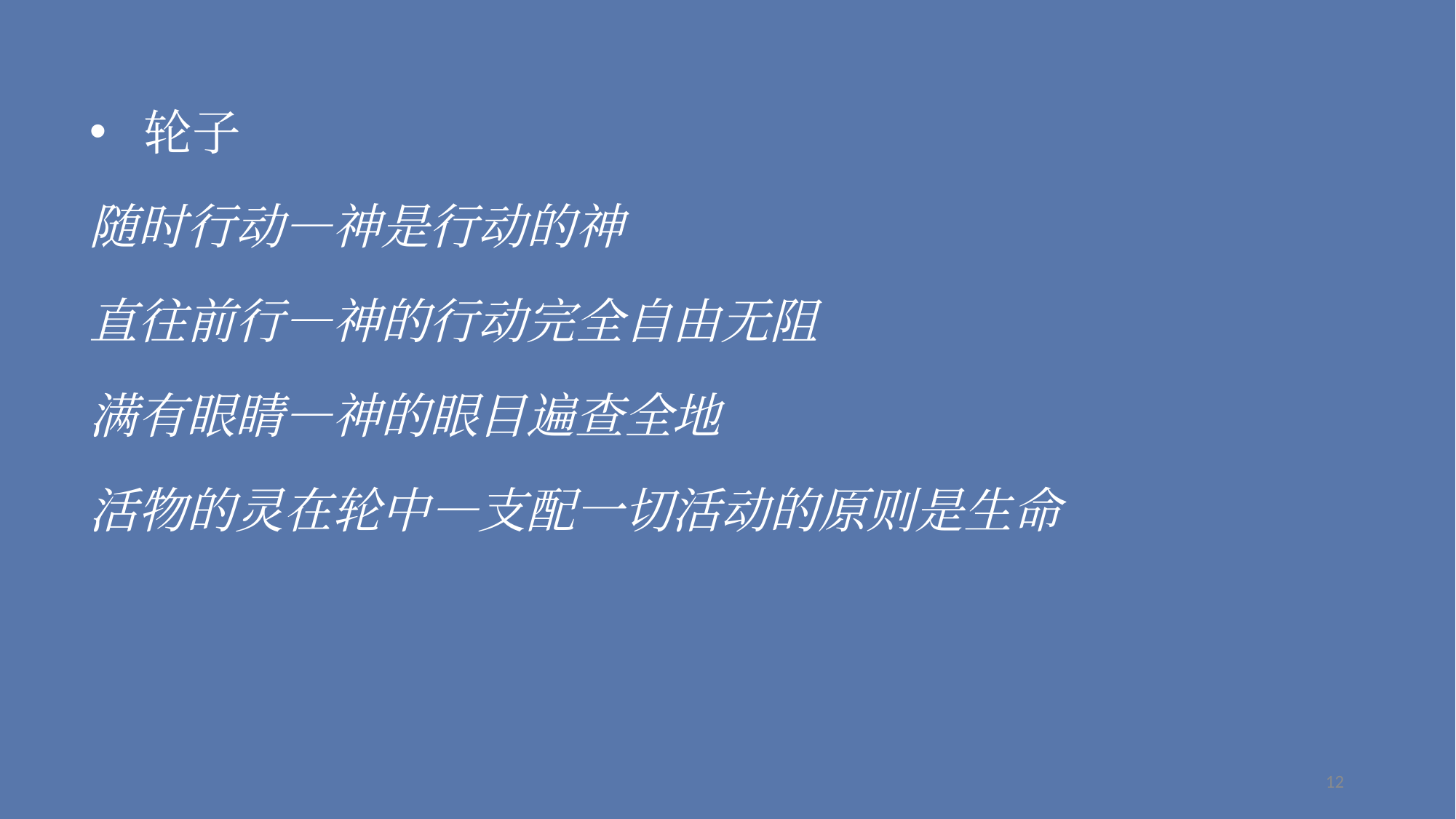

轮子
随时行动—神是行动的神
直往前行—神的行动完全自由无阻
满有眼睛—神的眼目遍查全地
活物的灵在轮中—支配一切活动的原则是生命

12